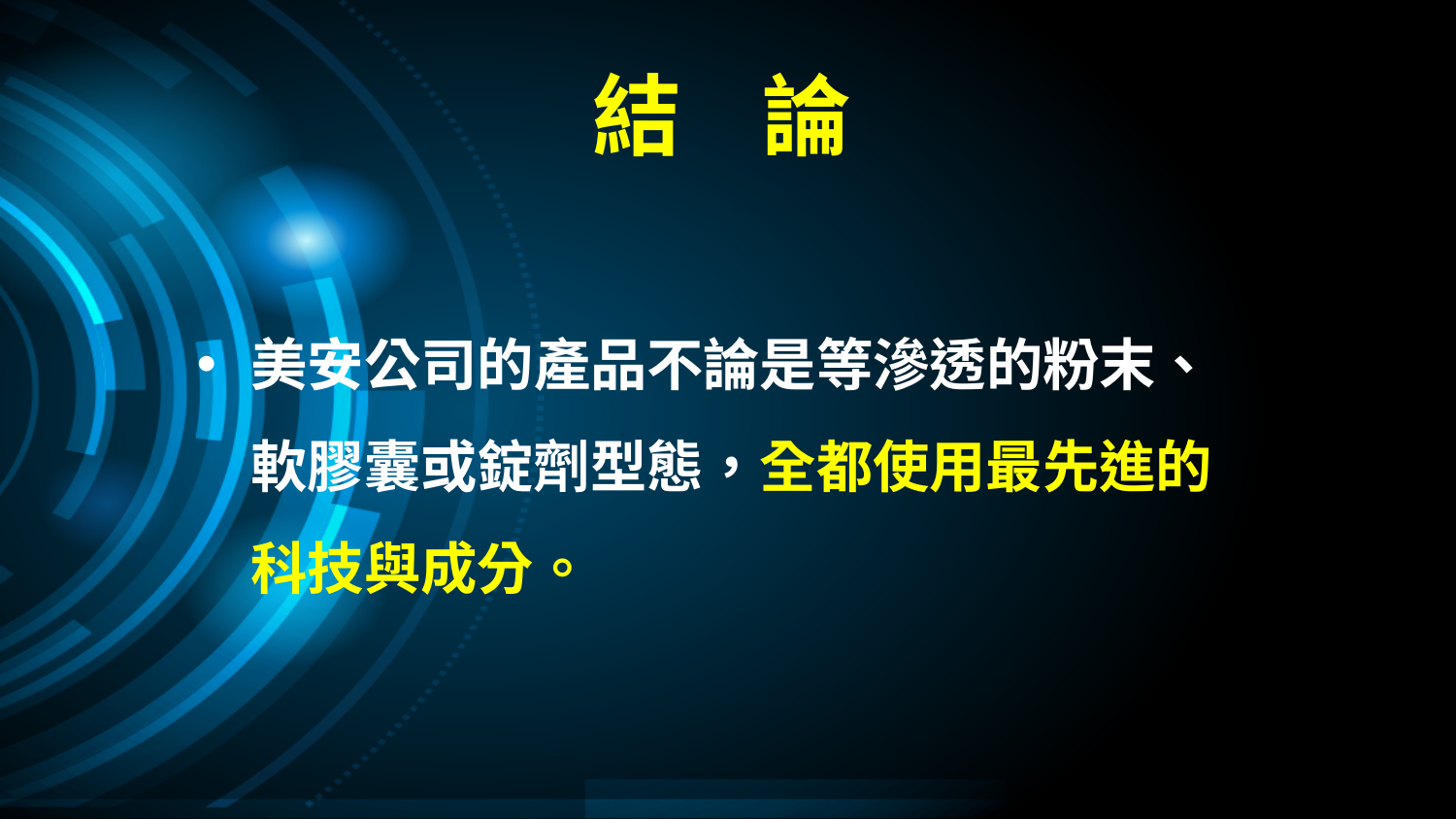

# 結    論
美安公司的產品不論是等滲透的粉末、軟膠囊或錠劑型態，全都使用最先進的科技與成分。